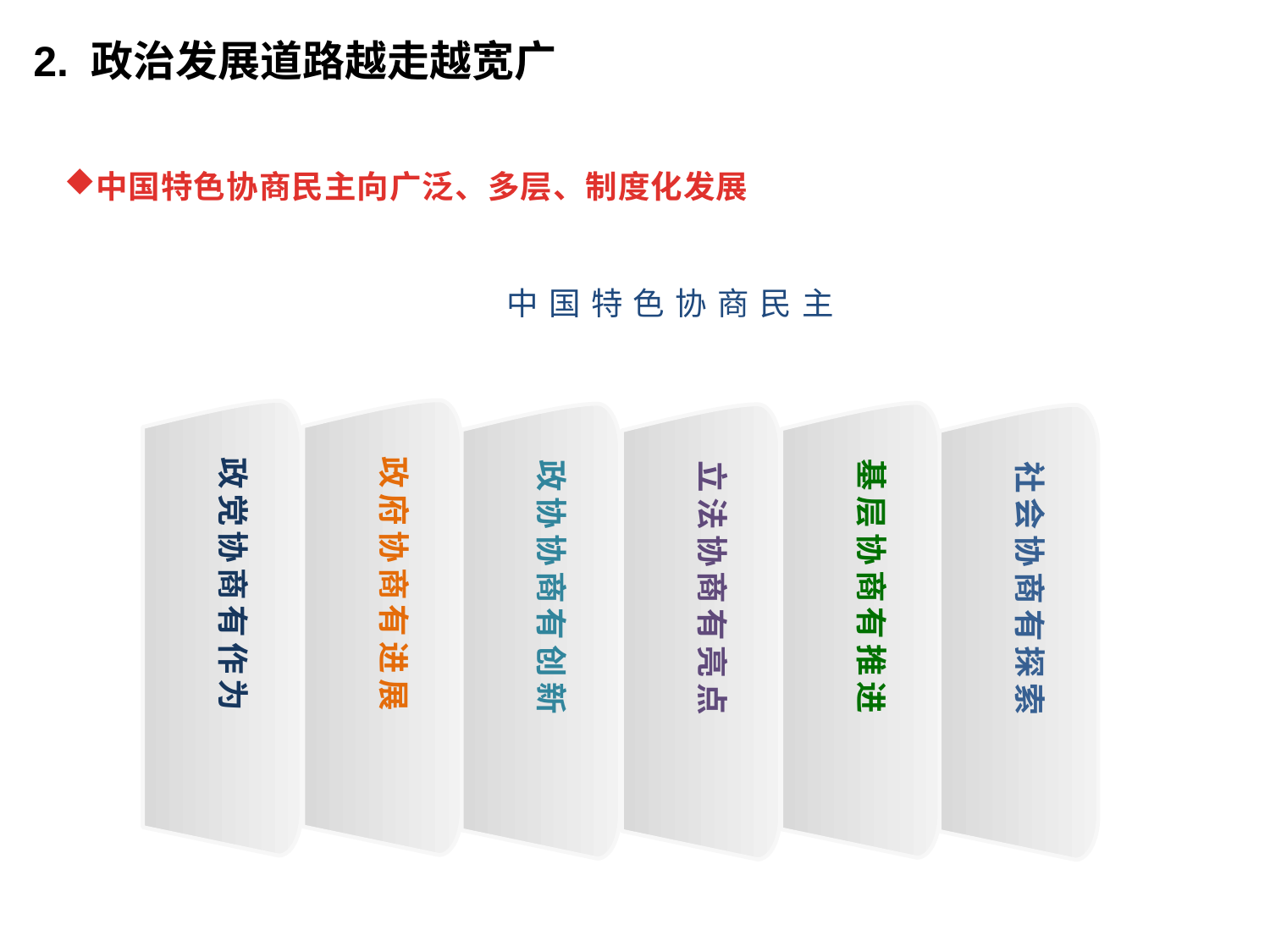

2. 政治发展道路越走越宽广
中国特色协商民主向广泛、多层、制度化发展
中国特色协商民主

政府协商有进展

政党协商有作为

基层协商有推进

政协协商有创新

立法协商有亮点

社会协商有探索